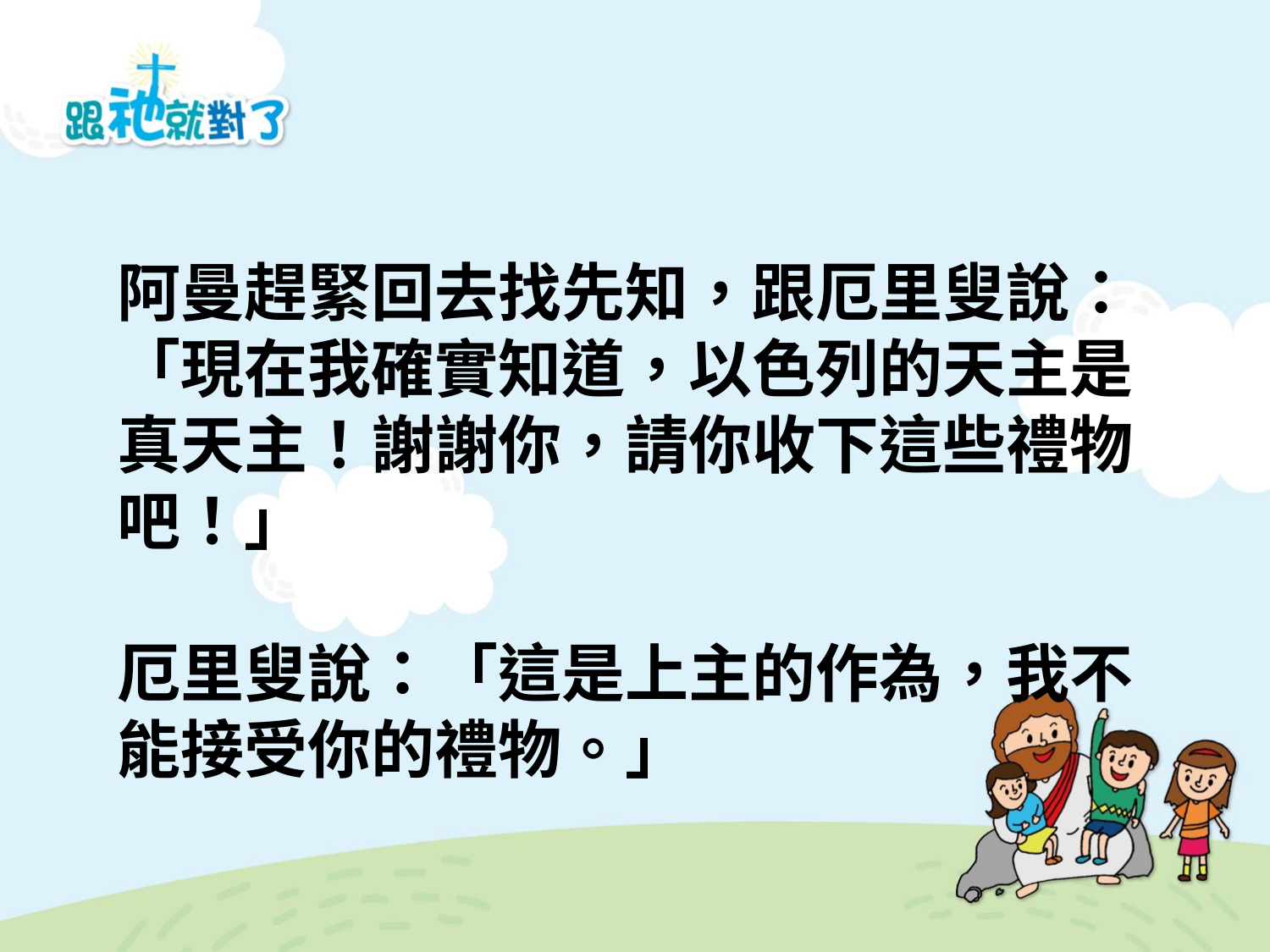

阿曼趕緊回去找先知，跟厄里叟說：「現在我確實知道，以色列的天主是真天主！謝謝你，請你收下這些禮物吧！」

厄里叟說：「這是上主的作為，我不能接受你的禮物。」